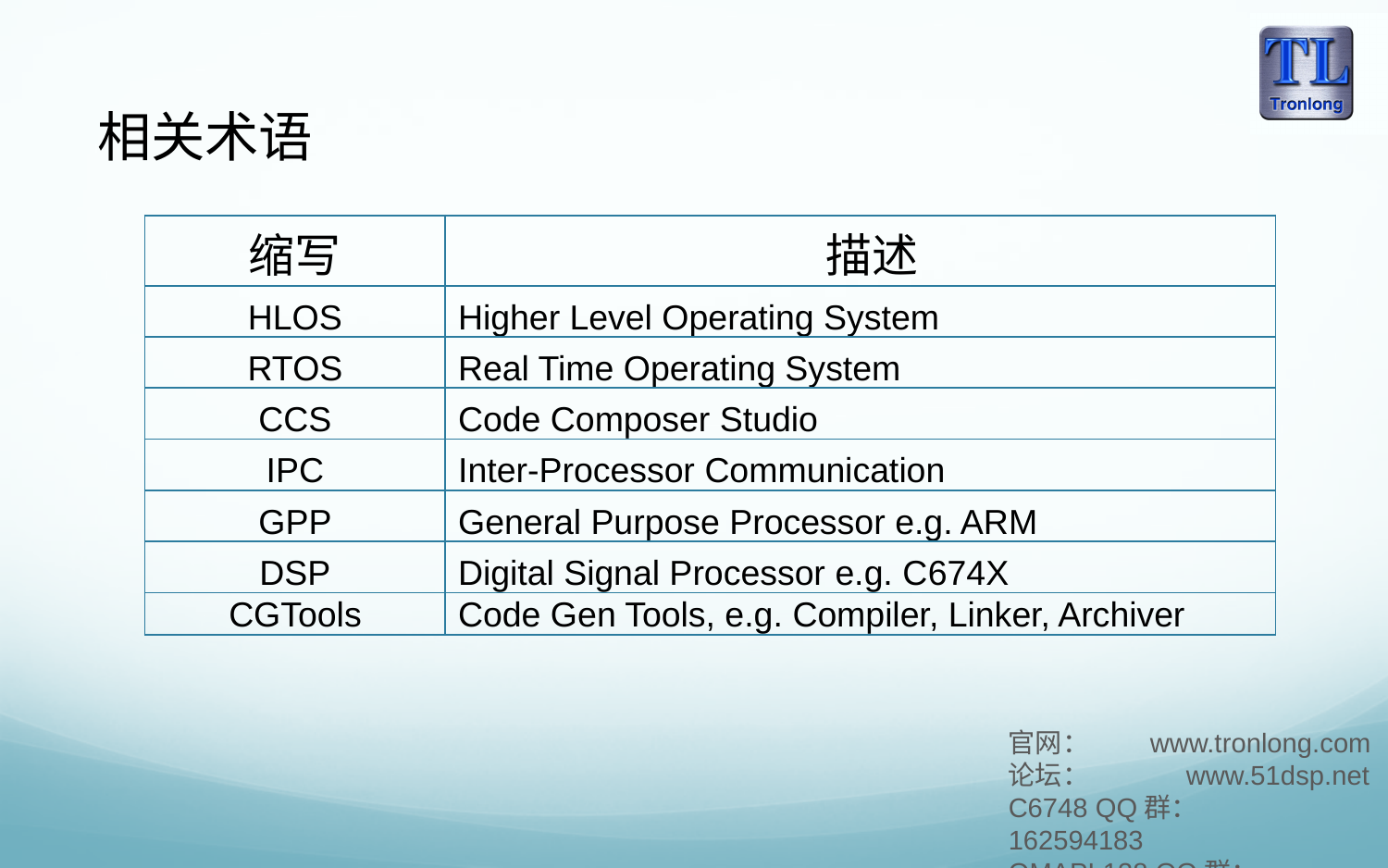

相关术语
| 缩写 | 描述 |
| --- | --- |
| HLOS | Higher Level Operating System |
| RTOS | Real Time Operating System |
| CCS | Code Composer Studio |
| IPC | Inter-Processor Communication |
| GPP | General Purpose Processor e.g. ARM |
| DSP | Digital Signal Processor e.g. C674X |
| CGTools | Code Gen Tools, e.g. Compiler, Linker, Archiver |